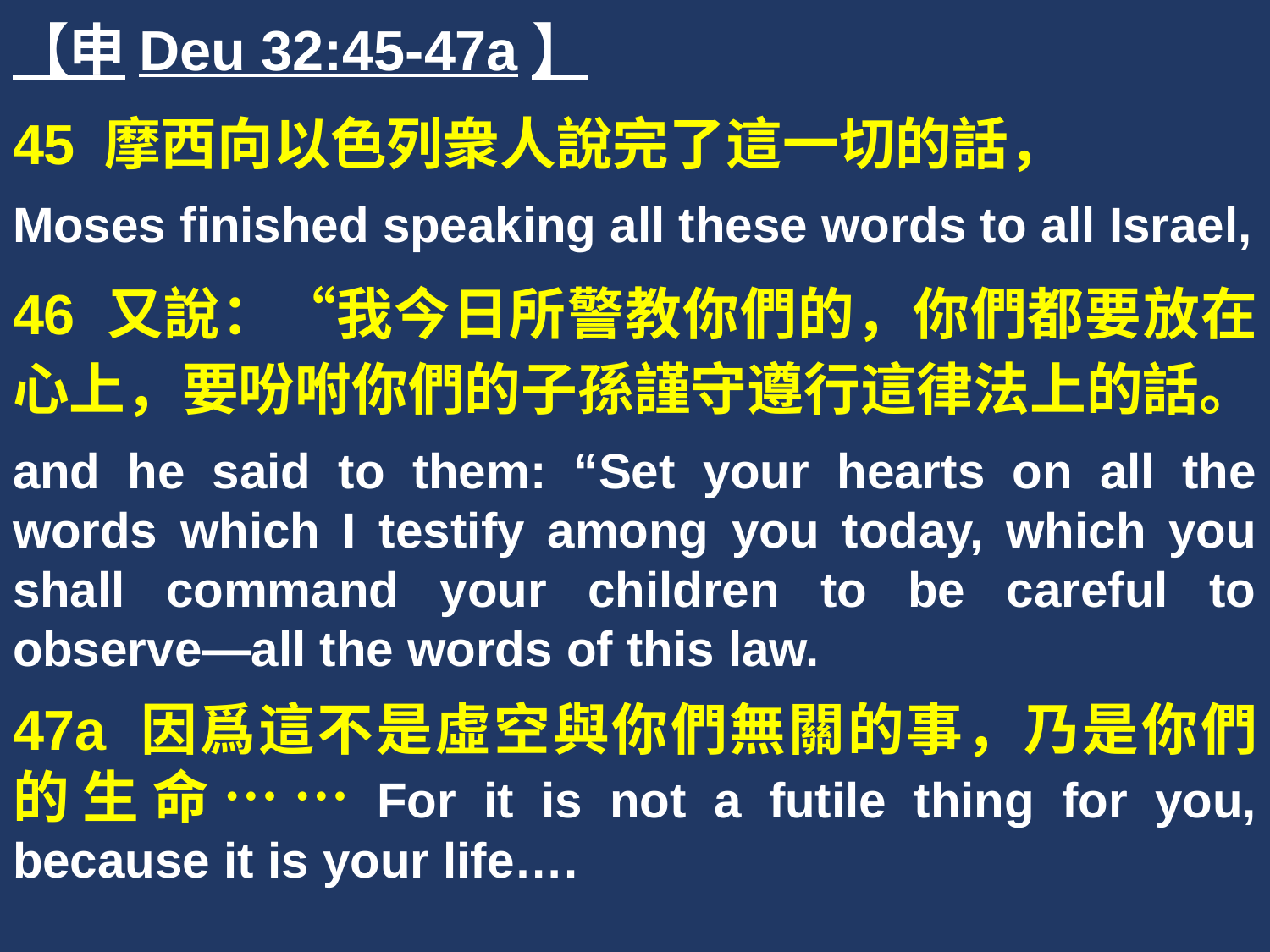

【申Deu 32:45-47a】
45 摩西向以色列衆人說完了這一切的話，
Moses finished speaking all these words to all Israel,
46 又說：“我今日所警教你們的，你們都要放在心上，要吩咐你們的子孫謹守遵行這律法上的話。
and he said to them: “Set your hearts on all the words which I testify among you today, which you shall command your children to be careful to observe—all the words of this law.
47a 因爲這不是虛空與你們無關的事，乃是你們的生命……For it is not a futile thing for you, because it is your life….